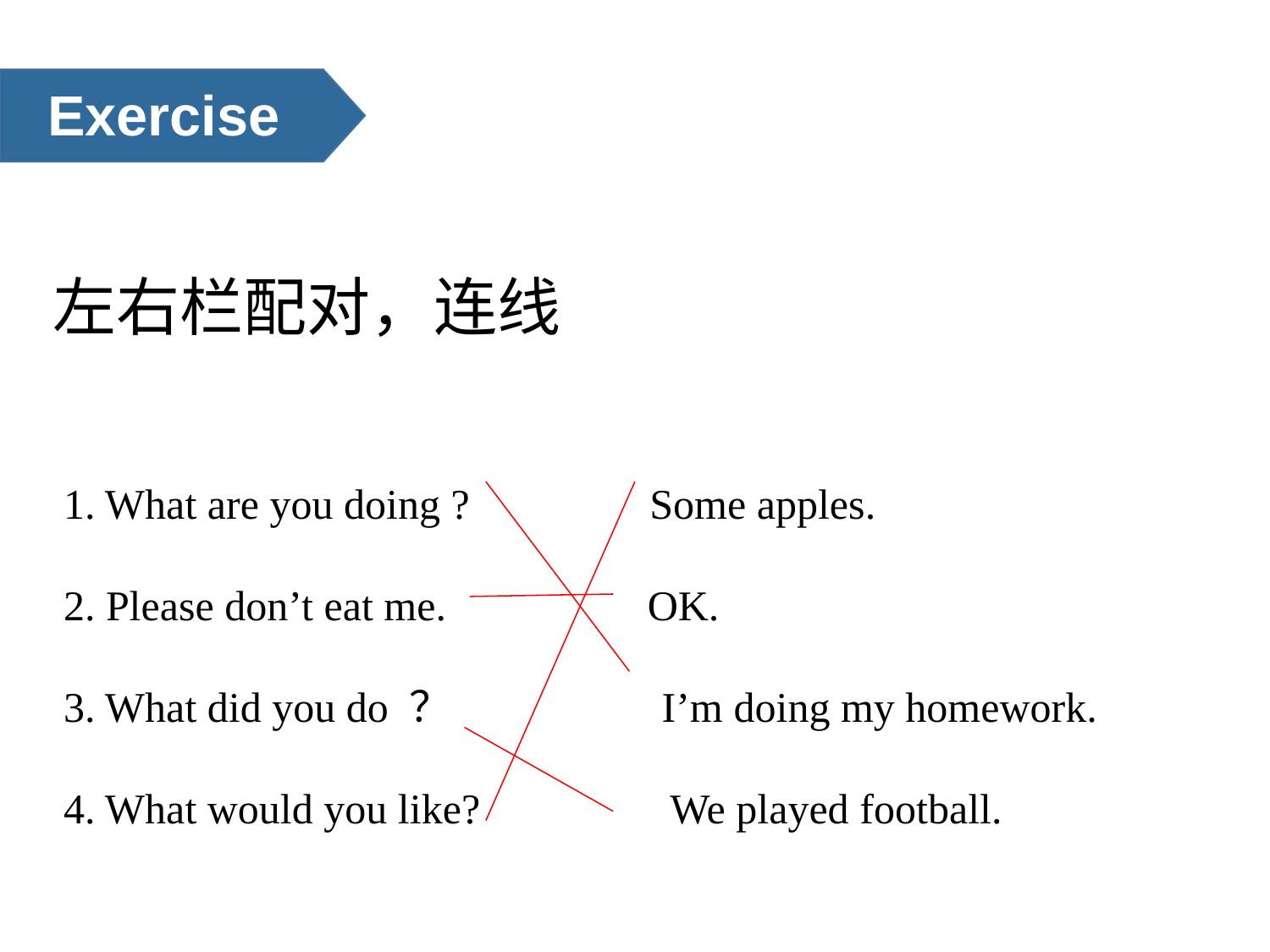

Exercise
左右栏配对，连线
1. What are you doing ?                 Some apples.
2. Please don’t eat me.                   OK.
3. What did you do ？                     I’m doing my homework.
4. What would you like?                  We played football.